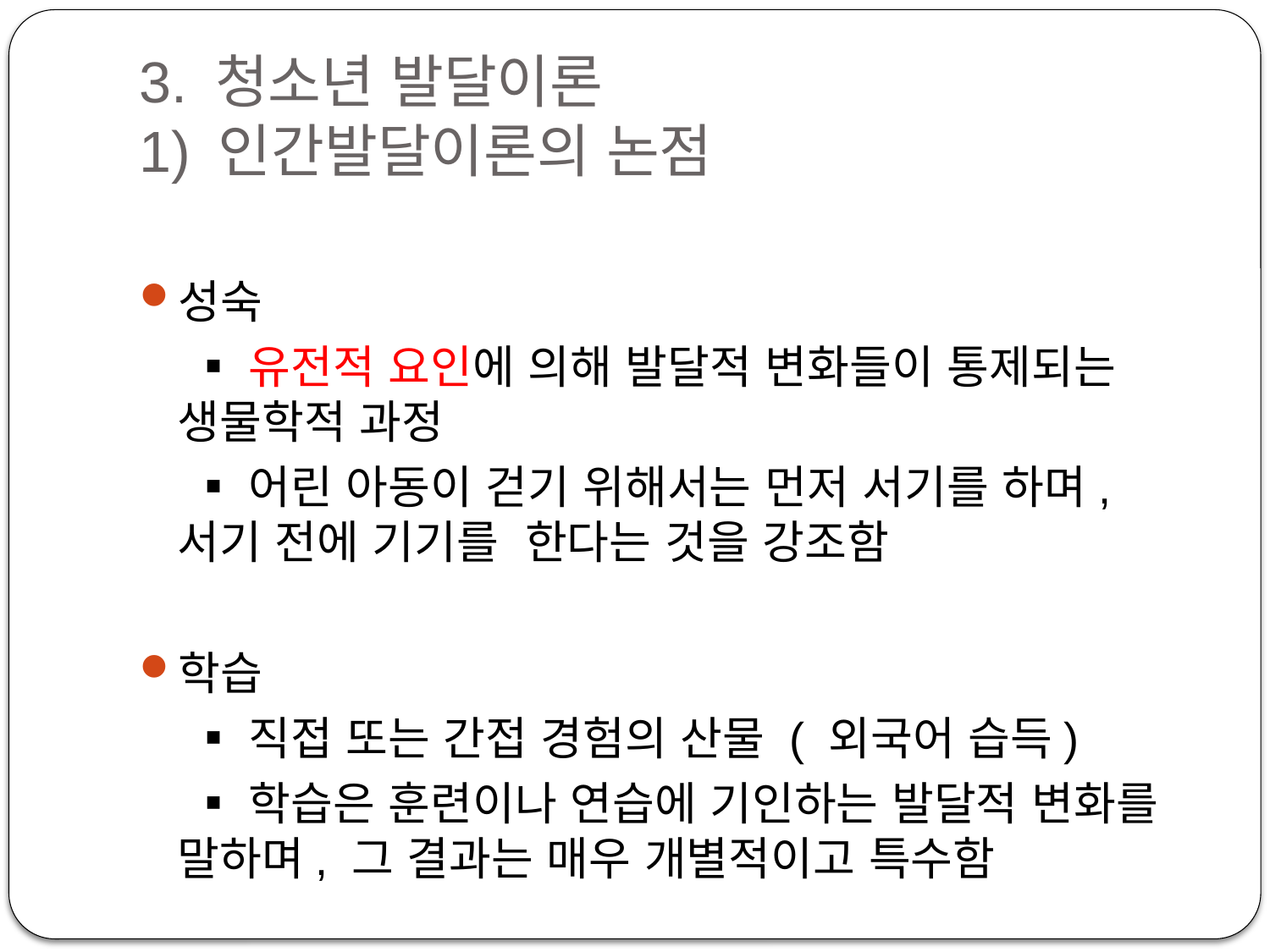

# 3. 청소년 발달이론 1) 인간발달이론의 논점

성숙
    ▪유전적 요인에 의해 발달적 변화들이 통제되는 생물학적 과정
    ▪어린 아동이 걷기 위해서는 먼저 서기를 하며, 서기 전에 기기를  한다는 것을 강조함

학습
    ▪직접 또는 간접 경험의 산물 ( 외국어 습득)
    ▪학습은 훈련이나 연습에 기인하는 발달적 변화를 말하며, 그 결과는 매우 개별적이고 특수함